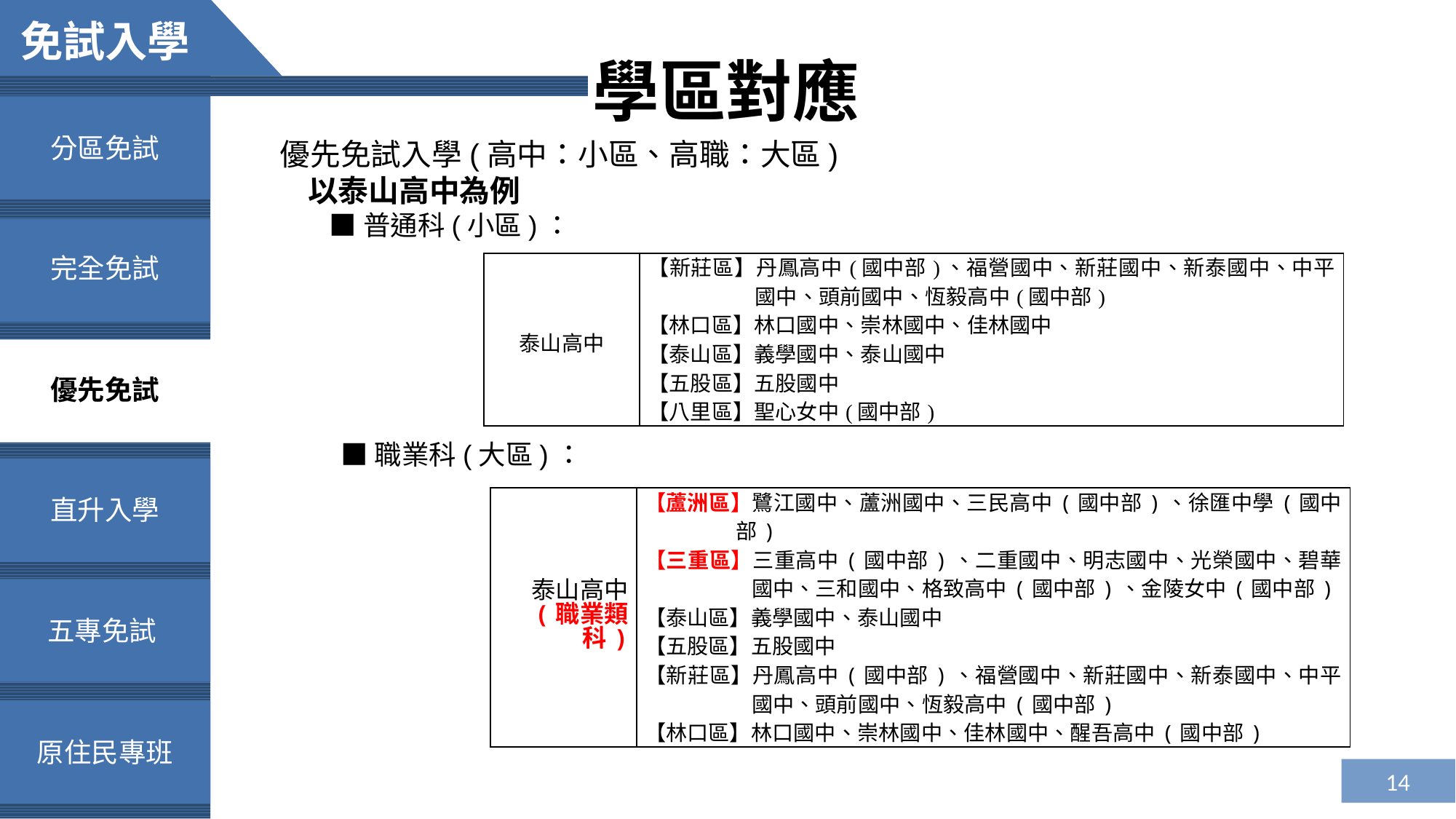

免試入學

學區對應

分區免試
優先免試入學(高中：小區、高職：大區)
   以泰山高中為例
        ■普通科(小區)：

 ■職業科(大區)：

完全免試
| 泰山高中 | 【新莊區】丹鳳高中(國中部)、福營國中、新莊國中、新泰國中、中平國中、頭前國中、恆毅高中(國中部) 【林口區】林口國中、崇林國中、佳林國中 【泰山區】義學國中、泰山國中 【五股區】五股國中 【八里區】聖心女中(國中部) |
| --- | --- |

優先免試

直升入學
| 泰山高中 (職業類科) | 【蘆洲區】鷺江國中、蘆洲國中、三民高中(國中部)、徐匯中學(國中部) 【三重區】三重高中(國中部)、二重國中、明志國中、光榮國中、碧華國中、三和國中、格致高中(國中部)、金陵女中(國中部) 【泰山區】義學國中、泰山國中 【五股區】五股國中 【新莊區】丹鳳高中(國中部)、福營國中、新莊國中、新泰國中、中平國中、頭前國中、恆毅高中(國中部) 【林口區】林口國中、崇林國中、佳林國中、醒吾高中(國中部) |
| --- | --- |

五專免試

原住民專班

14